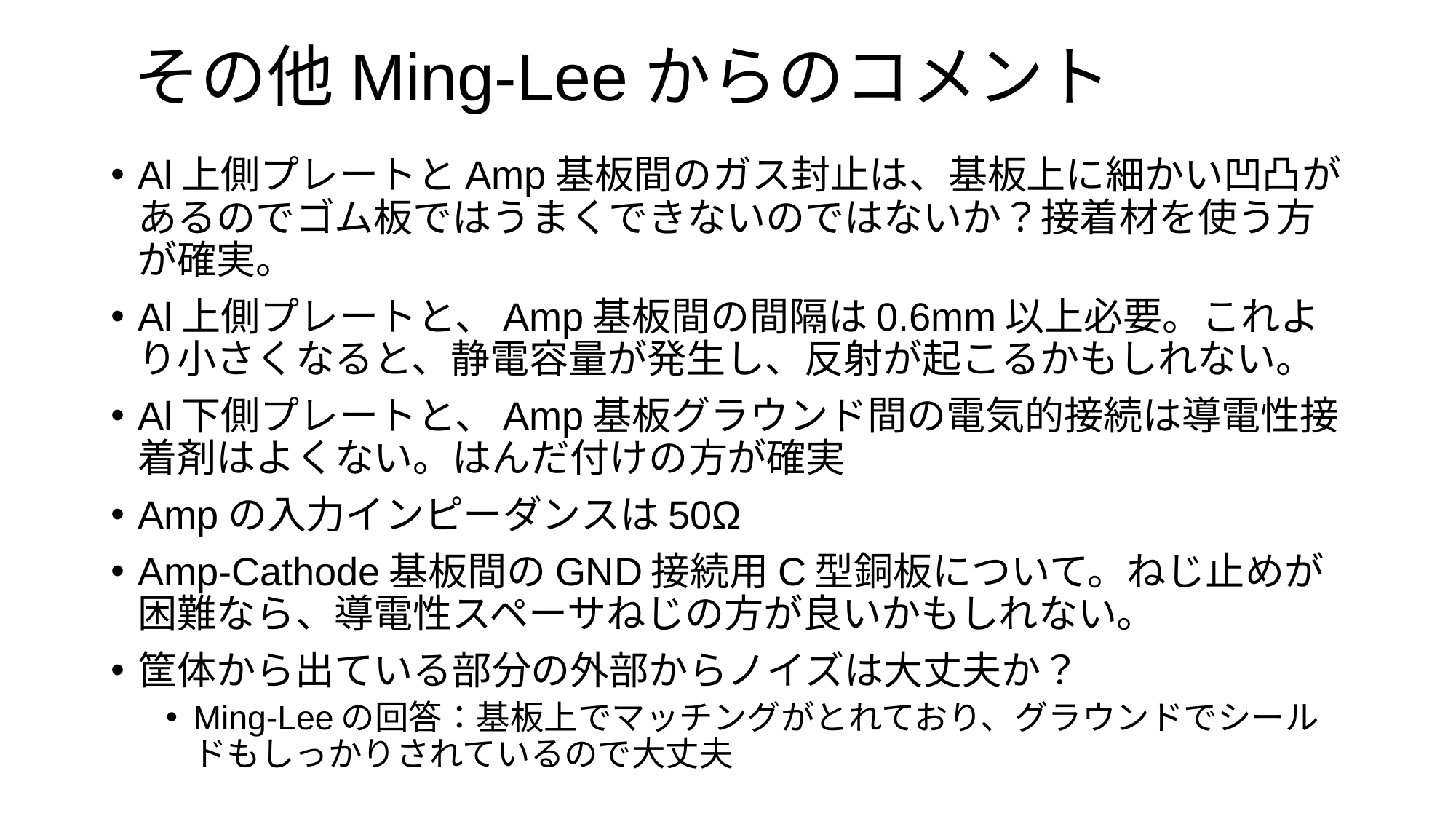

# その他Ming-Leeからのコメント
Al上側プレートとAmp基板間のガス封止は、基板上に細かい凹凸があるのでゴム板ではうまくできないのではないか？接着材を使う方が確実。
Al上側プレートと、Amp基板間の間隔は0.6mm以上必要。これより小さくなると、静電容量が発生し、反射が起こるかもしれない。
Al下側プレートと、Amp基板グラウンド間の電気的接続は導電性接着剤はよくない。はんだ付けの方が確実
Ampの入力インピーダンスは50Ω
Amp-Cathode基板間のGND接続用C型銅板について。ねじ止めが困難なら、導電性スペーサねじの方が良いかもしれない。
筐体から出ている部分の外部からノイズは大丈夫か？
Ming-Leeの回答：基板上でマッチングがとれており、グラウンドでシールドもしっかりされているので大丈夫